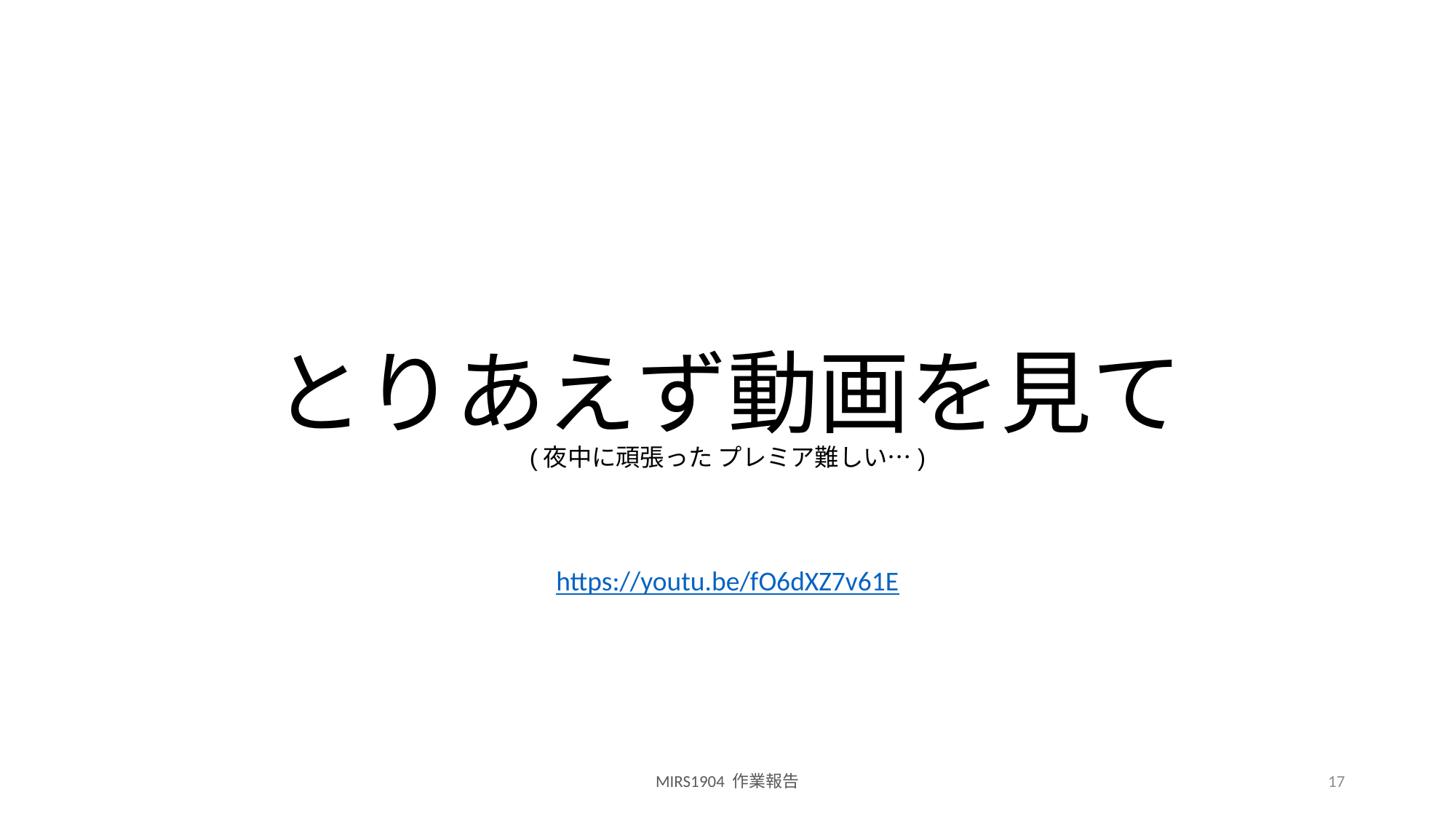

# とりあえず動画を見て (夜中に頑張った プレミア難しい…)
https://youtu.be/fO6dXZ7v61E

MIRS1904 作業報告
17